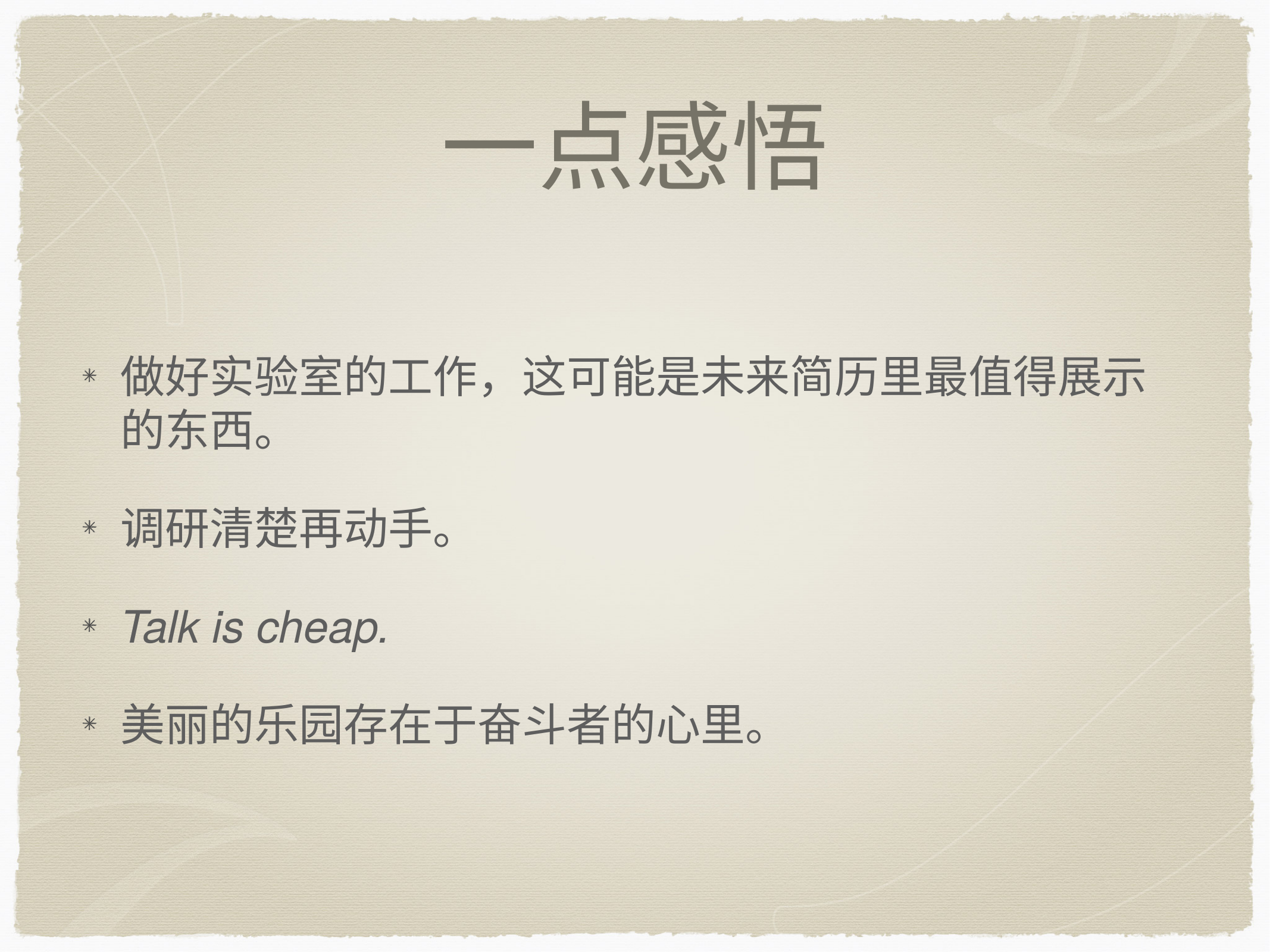

# 一点感悟
做好实验室的工作，这可能是未来简历里最值得展示的东西。
调研清楚再动手。
Talk is cheap.
美丽的乐园存在于奋斗者的心里。